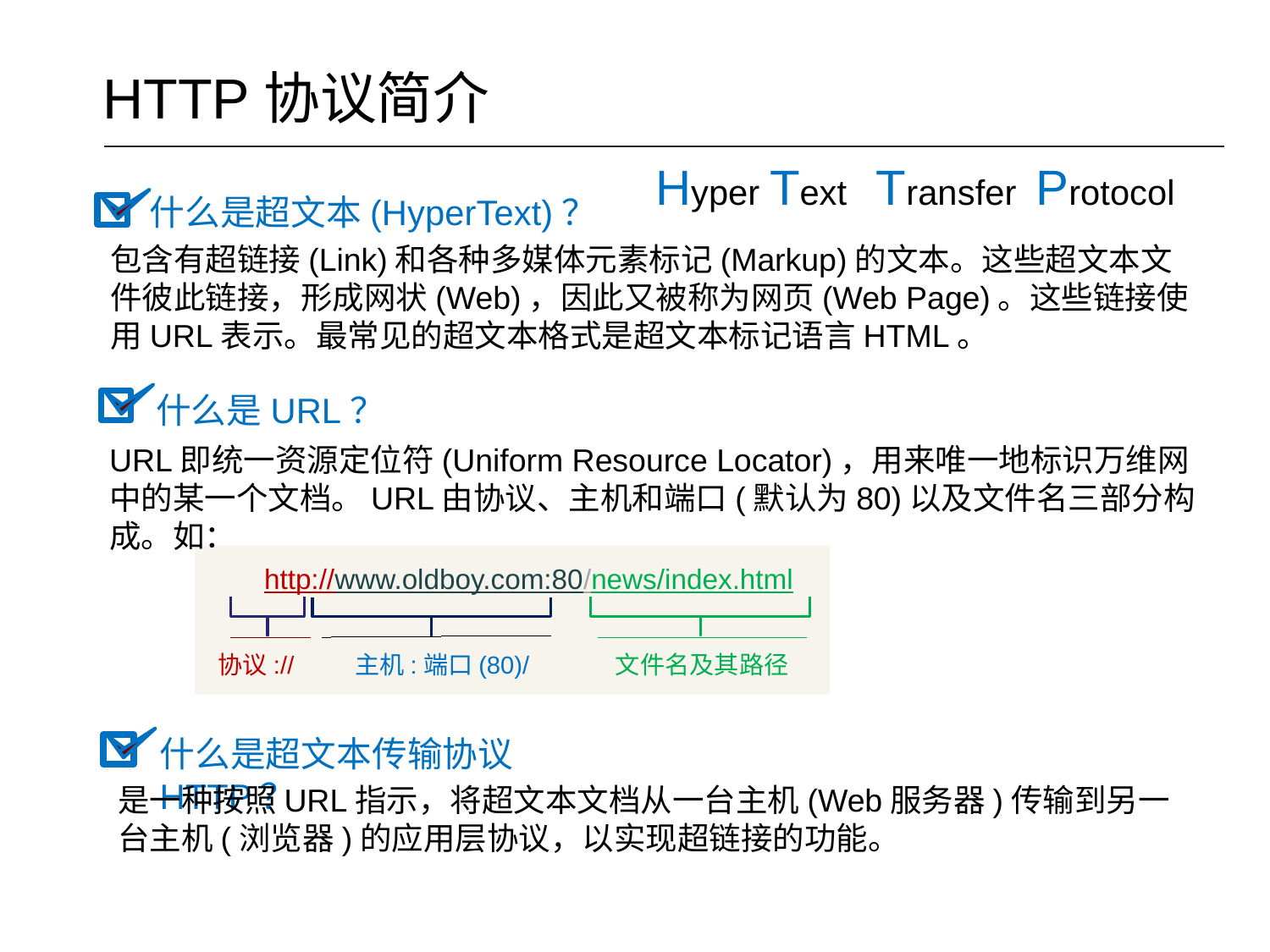

HTTP协议简介

Hyper Text   Transfer  Protocol
什么是超文本(HyperText)？

包含有超链接(Link)和各种多媒体元素标记(Markup)的文本。这些超文本文件彼此链接，形成网状(Web)，因此又被称为网页(Web Page)。这些链接使用URL表示。最常见的超文本格式是超文本标记语言HTML。
什么是URL？

URL即统一资源定位符(Uniform Resource Locator)，用来唯一地标识万维网中的某一个文档。URL由协议、主机和端口(默认为80)以及文件名三部分构成。如：

http://www.oldboy.com:80/news/index.html

协议://
主机:端口(80)/
文件名及其路径
什么是超文本传输协议HTTP？

是一种按照URL指示，将超文本文档从一台主机(Web服务器)传输到另一台主机(浏览器)的应用层协议，以实现超链接的功能。